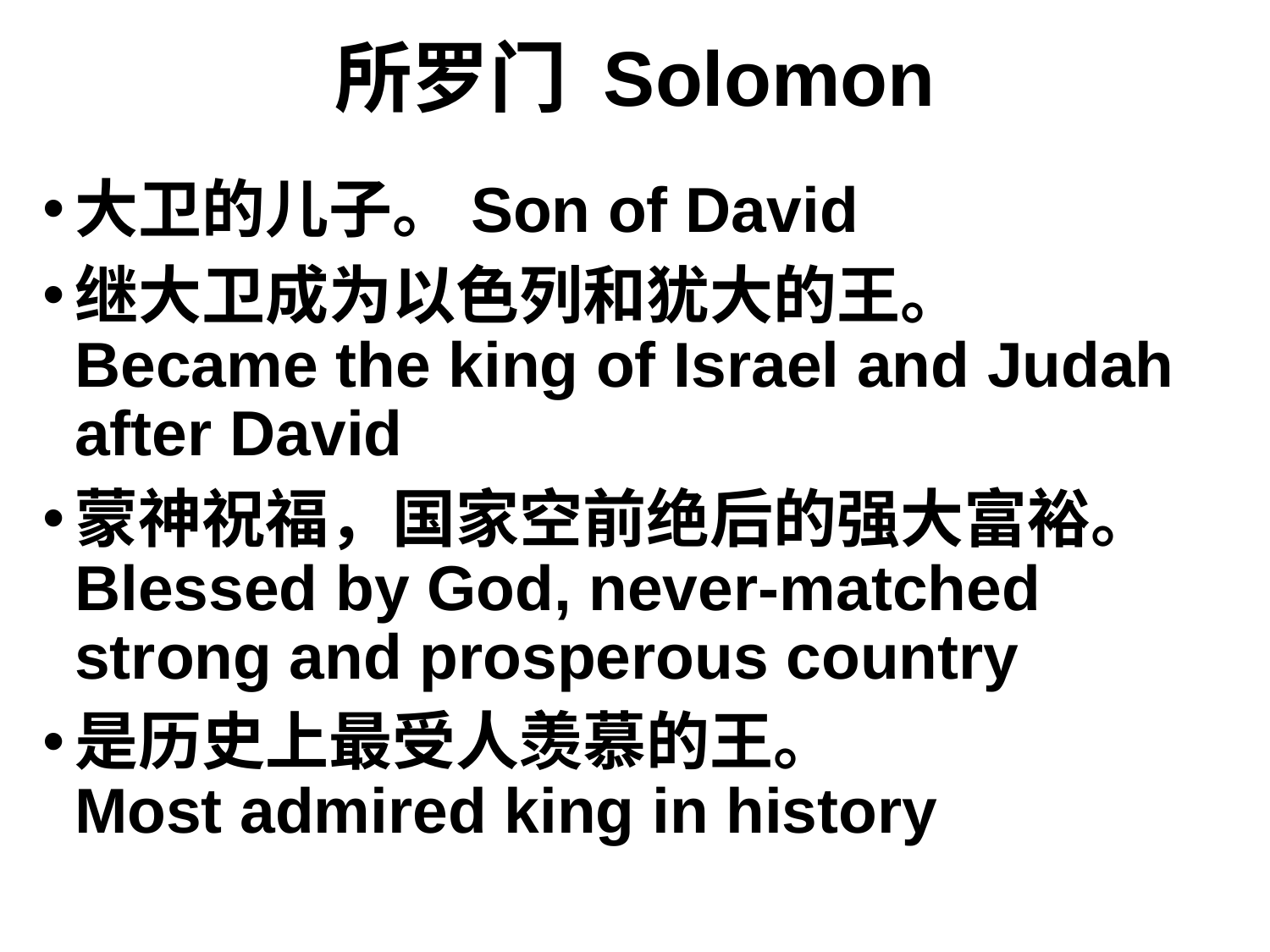

# 所罗门 Solomon
大卫的儿子。Son of David
继大卫成为以色列和犹大的王。
Became the king of Israel and Judah after David
蒙神祝福，国家空前绝后的强大富裕。
Blessed by God, never-matched strong and prosperous country
是历史上最受人羡慕的王。
Most admired king in history